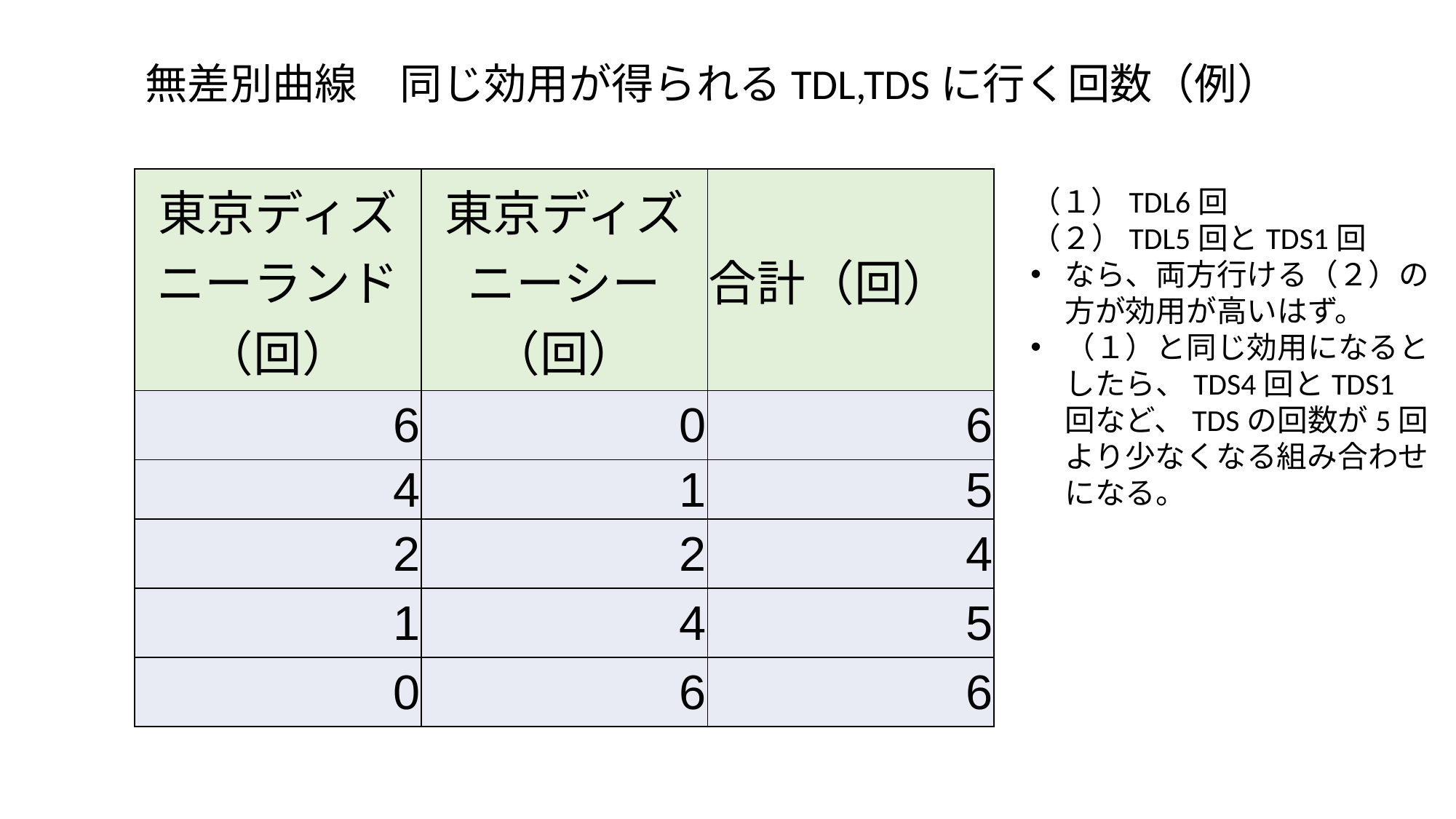

無差別曲線　同じ効用が得られるTDL,TDSに行く回数（例）
| 東京ディズニーランド（回） | 東京ディズニーシー（回） | 合計（回） |
| --- | --- | --- |
| 6 | 0 | 6 |
| 4 | 1 | 5 |
| 2 | 2 | 4 |
| 1 | 4 | 5 |
| 0 | 6 | 6 |
（１）TDL6回
（２）TDL5回とTDS1回
なら、両方行ける（２）の方が効用が高いはず。
（１）と同じ効用になるとしたら、TDS4回とTDS1回など、TDSの回数が5回より少なくなる組み合わせになる。